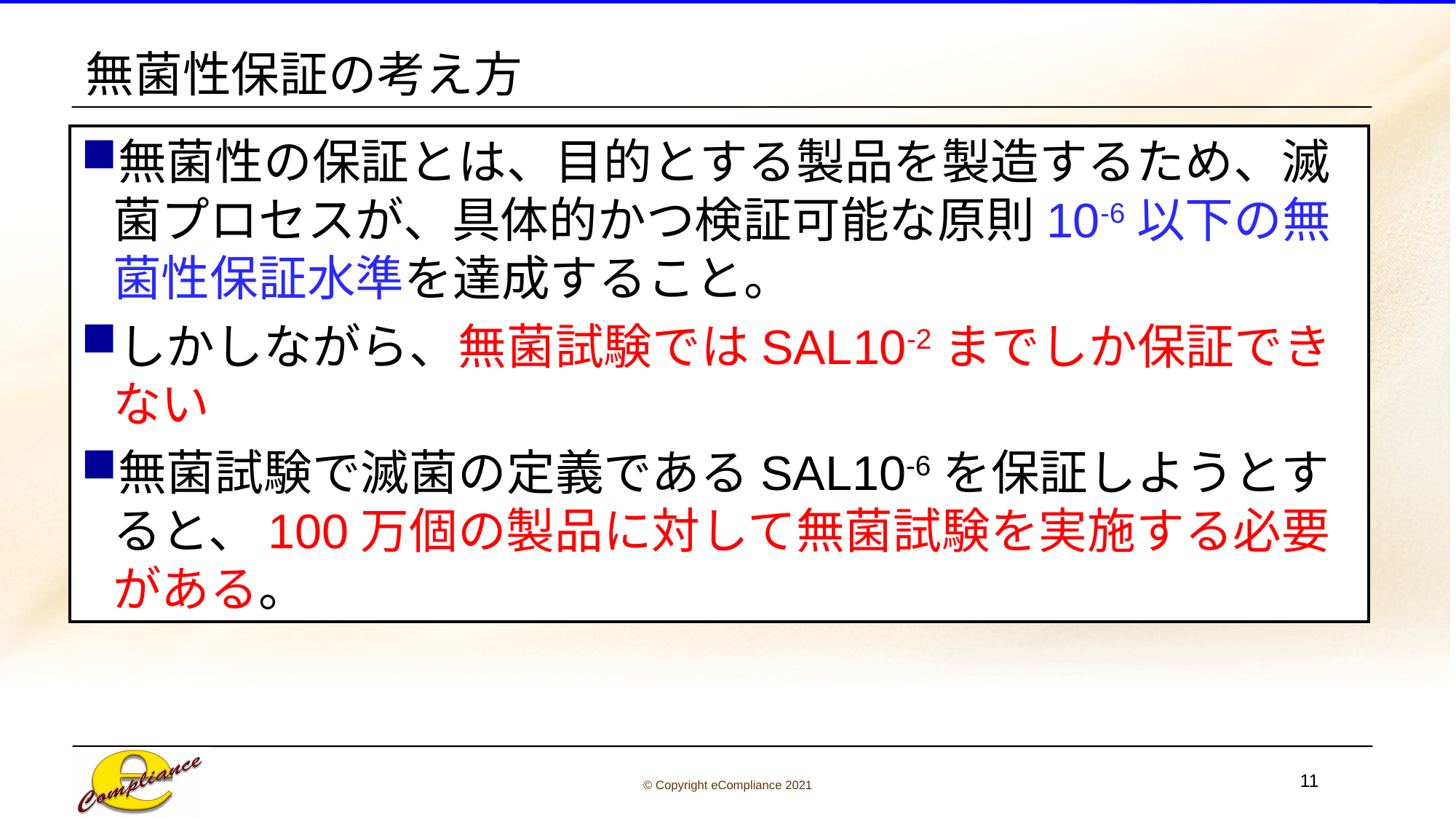

# 無菌性保証の考え方
無菌性の保証とは、目的とする製品を製造するため、滅菌プロセスが、具体的かつ検証可能な原則10-6以下の無菌性保証水準を達成すること。
しかしながら、無菌試験ではSAL10-2までしか保証できない
無菌試験で滅菌の定義であるSAL10-6を保証しようとすると、100万個の製品に対して無菌試験を実施する必要がある。